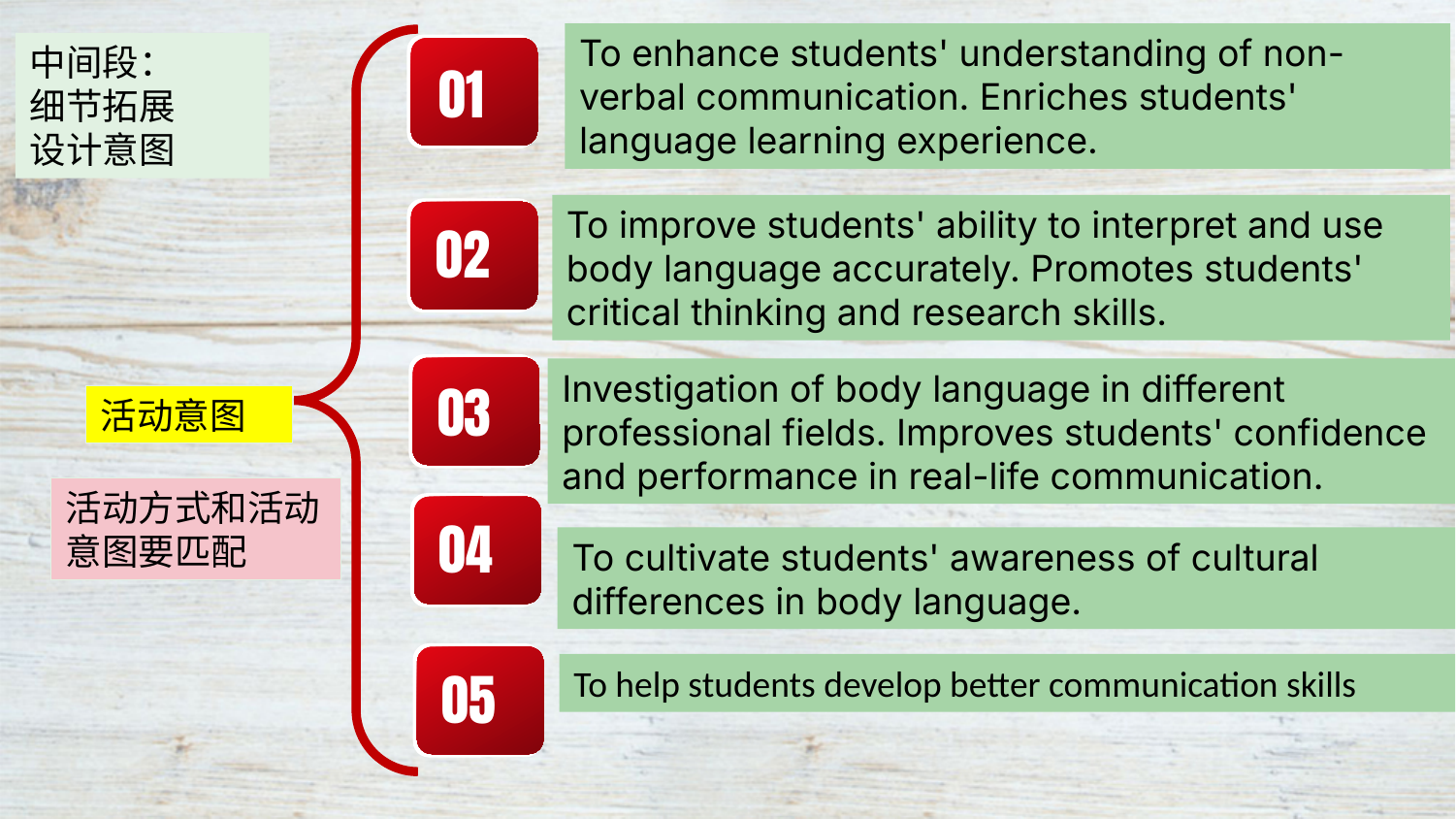

To enhance students' understanding of non-verbal communication. Enriches students' language learning experience.

中间段：
细节拓展
设计意图

01
To improve students' ability to interpret and use body language accurately. Promotes students' critical thinking and research skills.

02

03
Investigation of body language in different professional fields. Improves students' confidence and performance in real-life communication.
活动意图
活动方式和活动意图要匹配

04
To cultivate students' awareness of cultural differences in body language.

05
To help students develop better communication skills